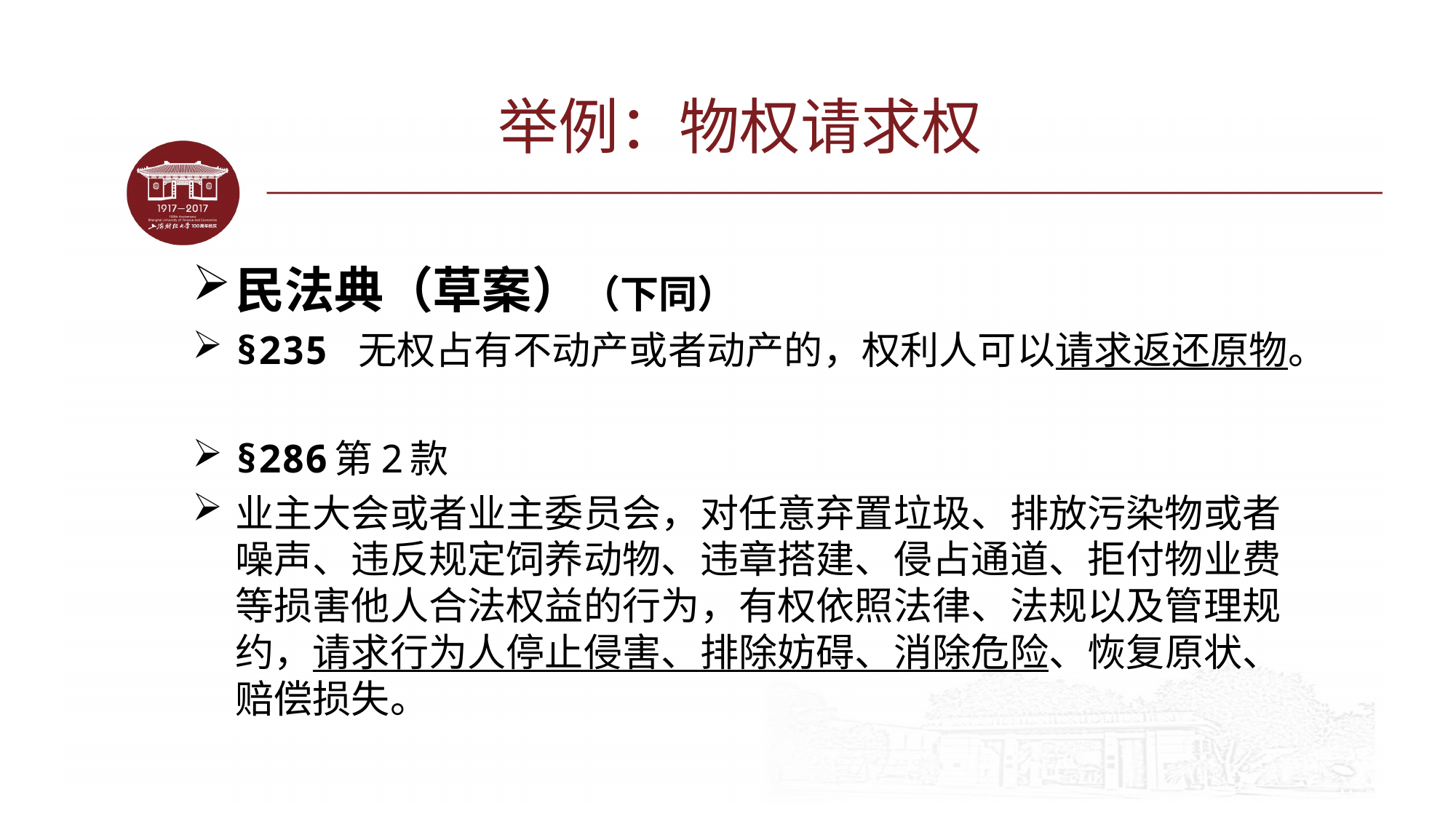

# 举例：物权请求权
民法典（草案）（下同）
§235 无权占有不动产或者动产的，权利人可以请求返还原物。

§286第2款
业主大会或者业主委员会，对任意弃置垃圾、排放污染物或者噪声、违反规定饲养动物、违章搭建、侵占通道、拒付物业费等损害他人合法权益的行为，有权依照法律、法规以及管理规约，请求行为人停止侵害、排除妨碍、消除危险、恢复原状、赔偿损失。